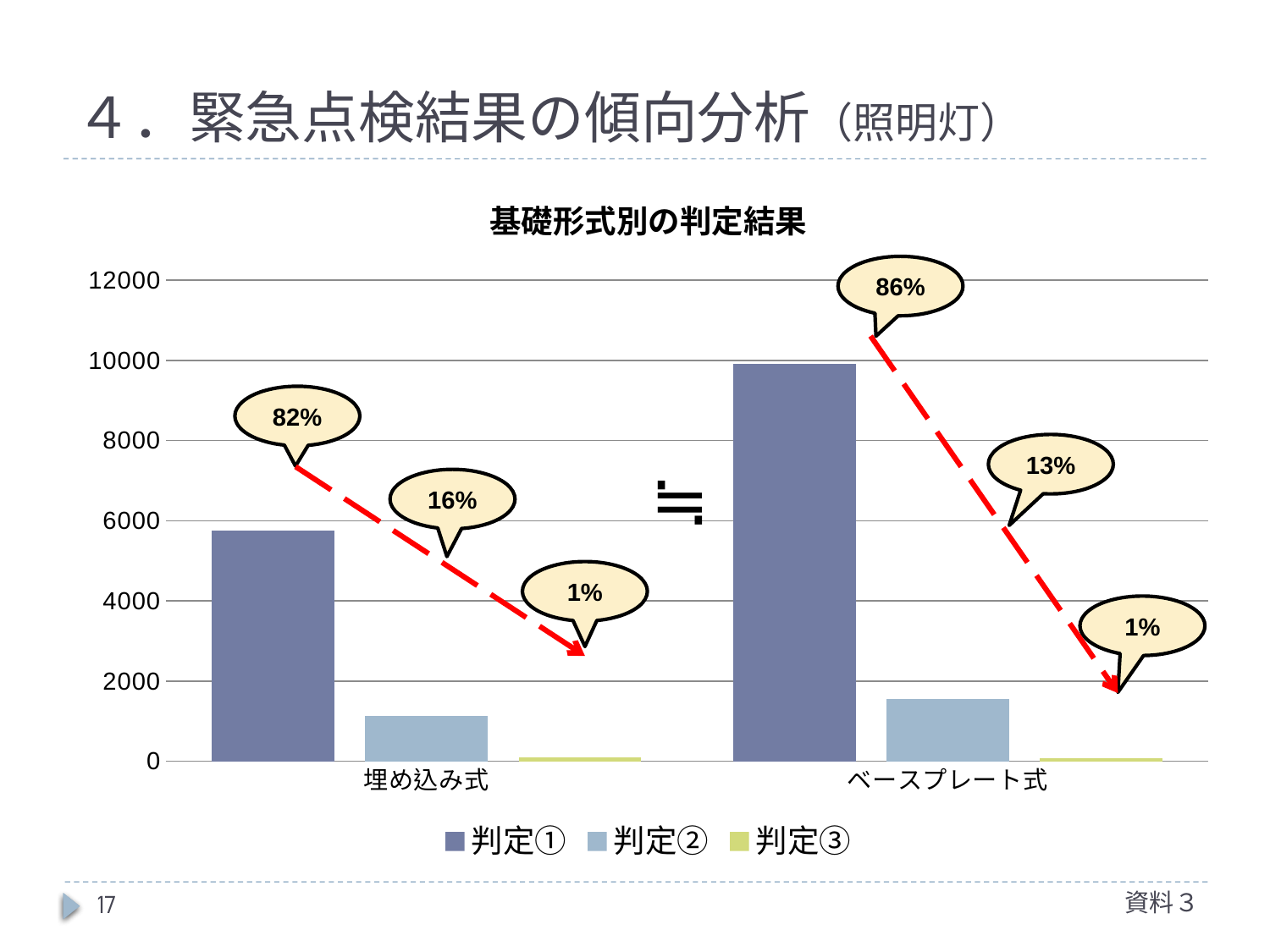

# ４．緊急点検結果の傾向分析（照明灯）

### Chart: 基礎形式別の判定結果

| Category | 判定① | 判定② | 判定③ |
|---|---|---|---|
| 埋め込み式 | 5756.0 | 1136.0 | 92.0 |
| ベースプレート式 | 9902.0 | 1556.0 | 68.0 |
86%
82%
13%
≒
16%
1%
1%
資料３
17